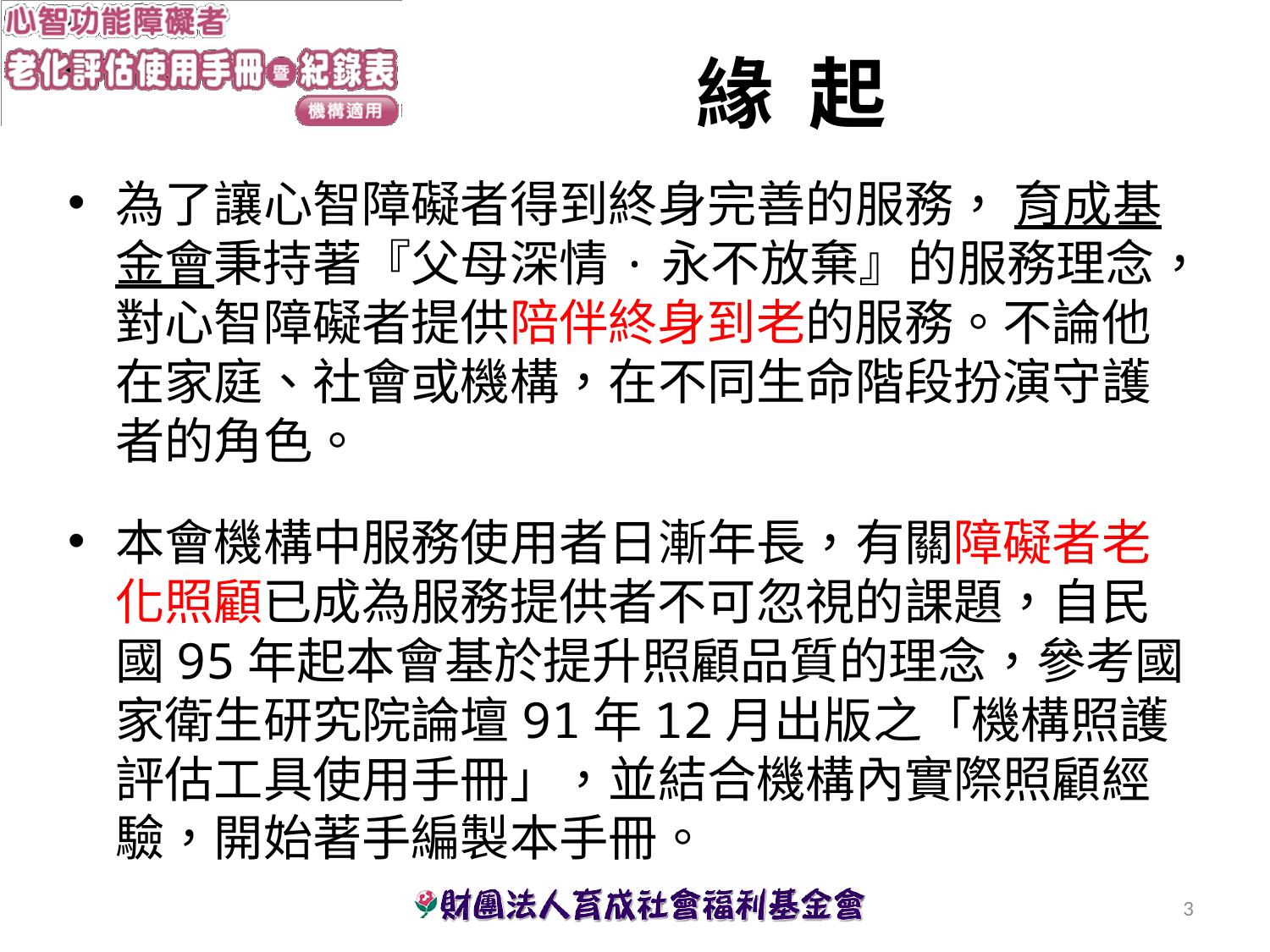

# 緣  起
為了讓心智障礙者得到終身完善的服務， 育成基金會秉持著『父母深情·永不放棄』的服務理念，對心智障礙者提供陪伴終身到老的服務。不論他在家庭、社會或機構，在不同生命階段扮演守護者的角色。
本會機構中服務使用者日漸年長，有關障礙者老化照顧已成為服務提供者不可忽視的課題，自民國95年起本會基於提升照顧品質的理念，參考國家衛生研究院論壇91年12月出版之「機構照護評估工具使用手冊」，並結合機構內實際照顧經驗，開始著手編製本手冊。
3